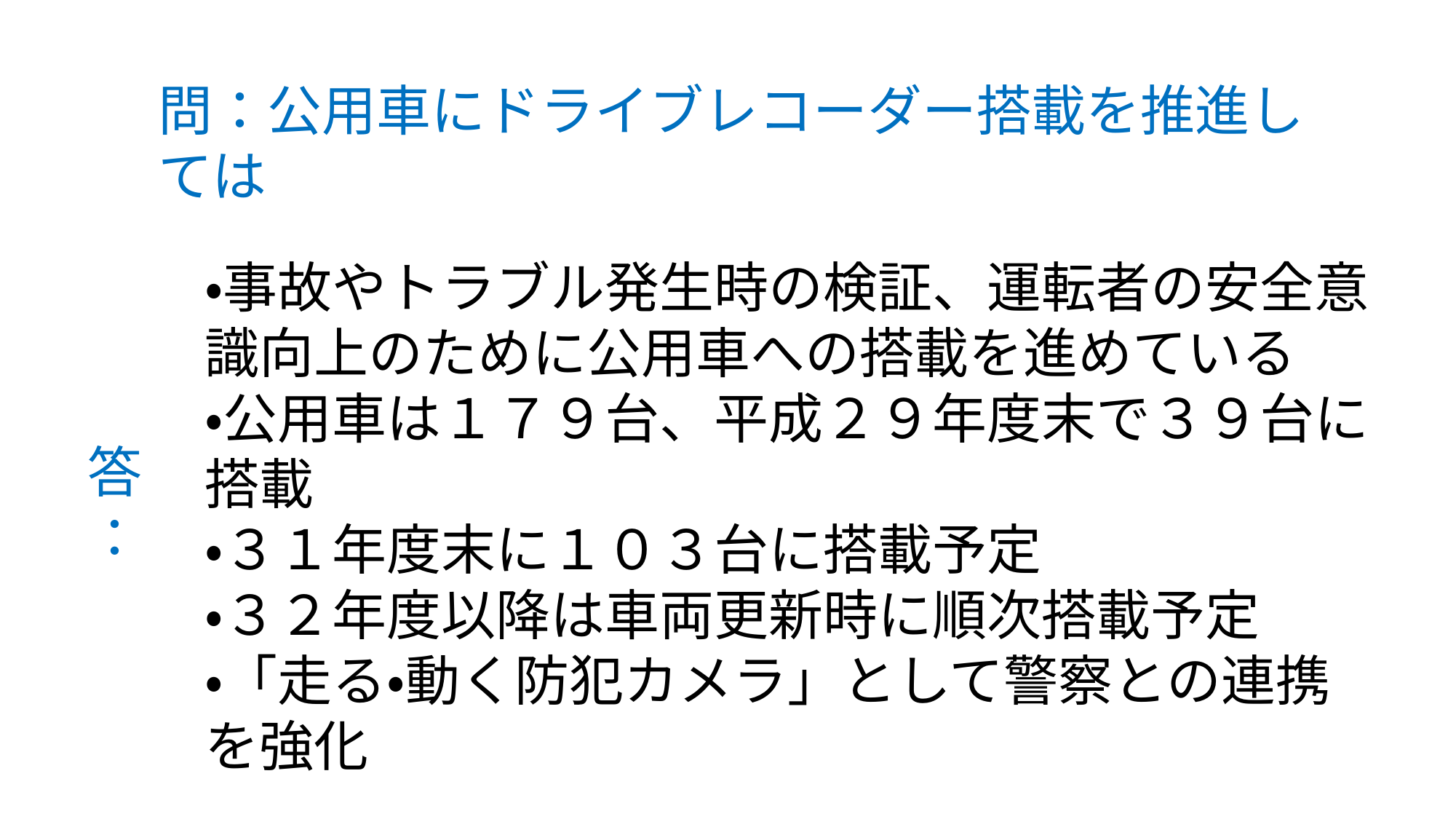

問：公用車にドライブレコーダー搭載を推進しては
・事故やトラブル発生時の検証、運転者の安全意識向上のために公用車への搭載を進めている
・公用車は１７９台、平成２９年度末で３９台に搭載
・３１年度末に１０３台に搭載予定
・３２年度以降は車両更新時に順次搭載予定
・「走る・動く防犯カメラ」として警察との連携を強化
答：